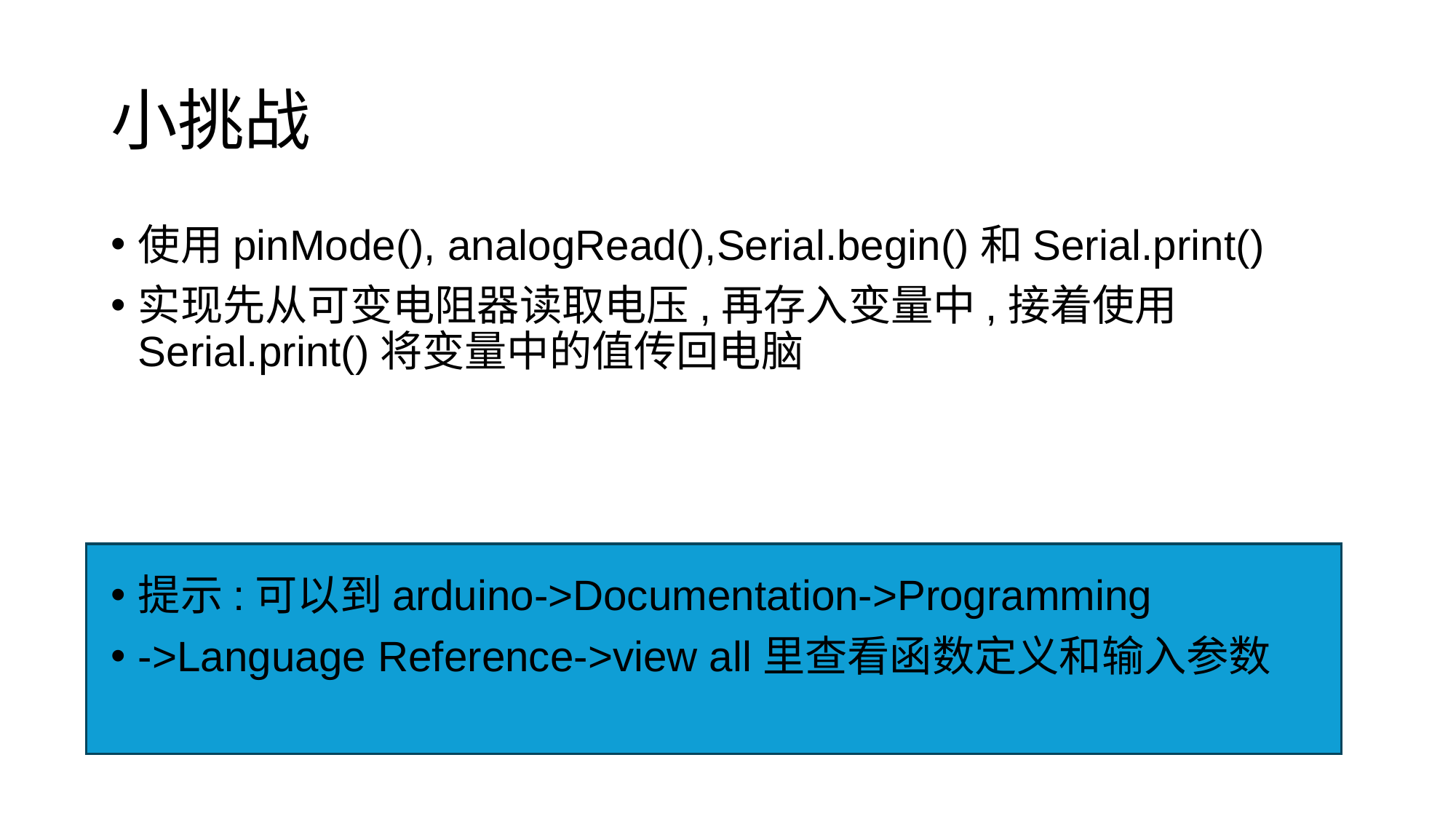

# 小挑战
使用pinMode(), analogRead(),Serial.begin()和Serial.print()
实现先从可变电阻器读取电压,再存入变量中,接着使用Serial.print()将变量中的值传回电脑

提示:可以到arduino->Documentation->Programming
->Language Reference->view all里查看函数定义和输入参数